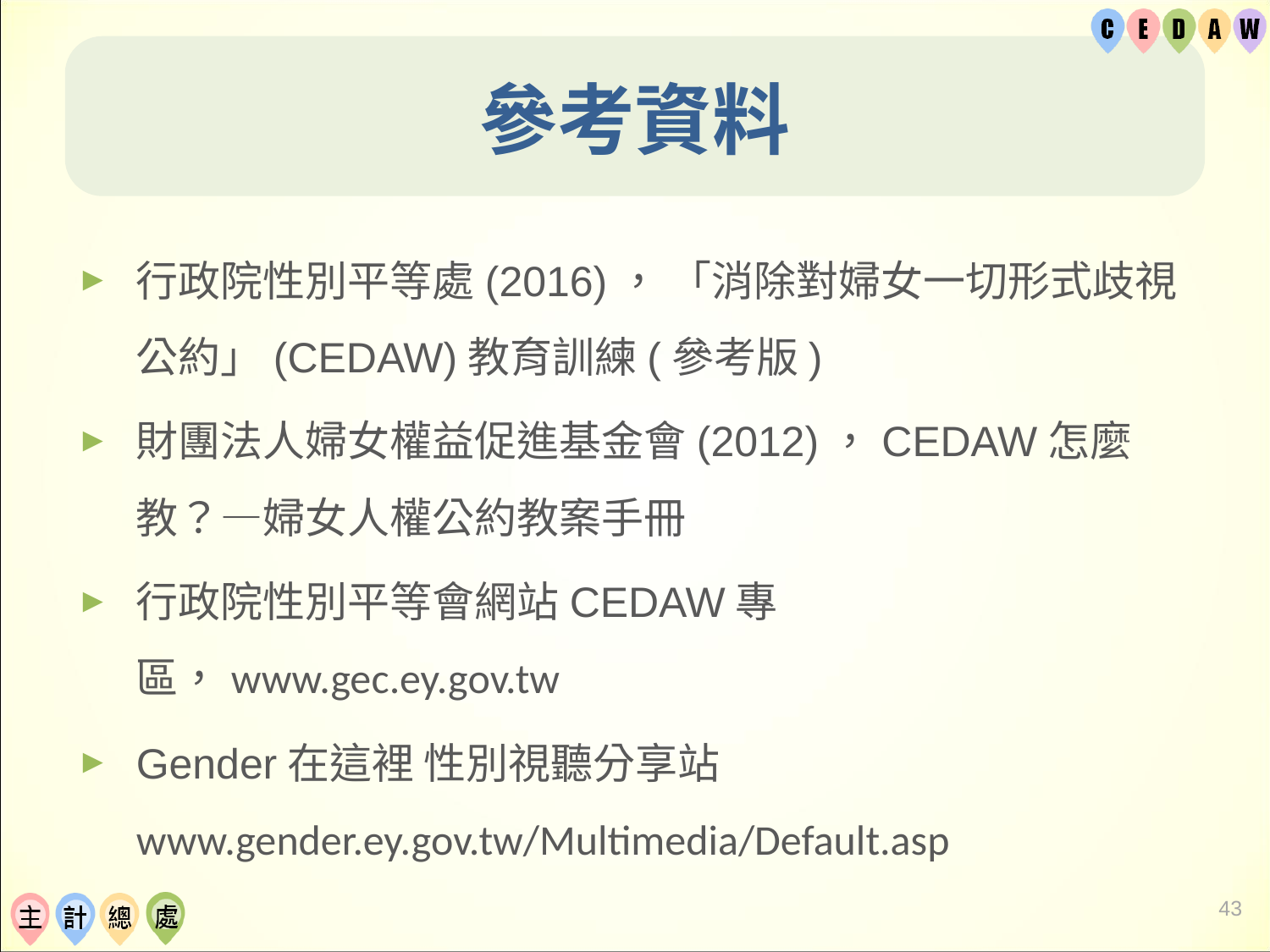

# 參考資料
行政院性別平等處(2016)， 「消除對婦女一切形式歧視公約」(CEDAW)教育訓練(參考版)
財團法人婦女權益促進基金會(2012)，CEDAW怎麼教？—婦女人權公約教案手冊
行政院性別平等會網站CEDAW專區，www.gec.ey.gov.tw
Gender在這裡 性別視聽分享站 www.gender.ey.gov.tw/Multimedia/Default.asp
43